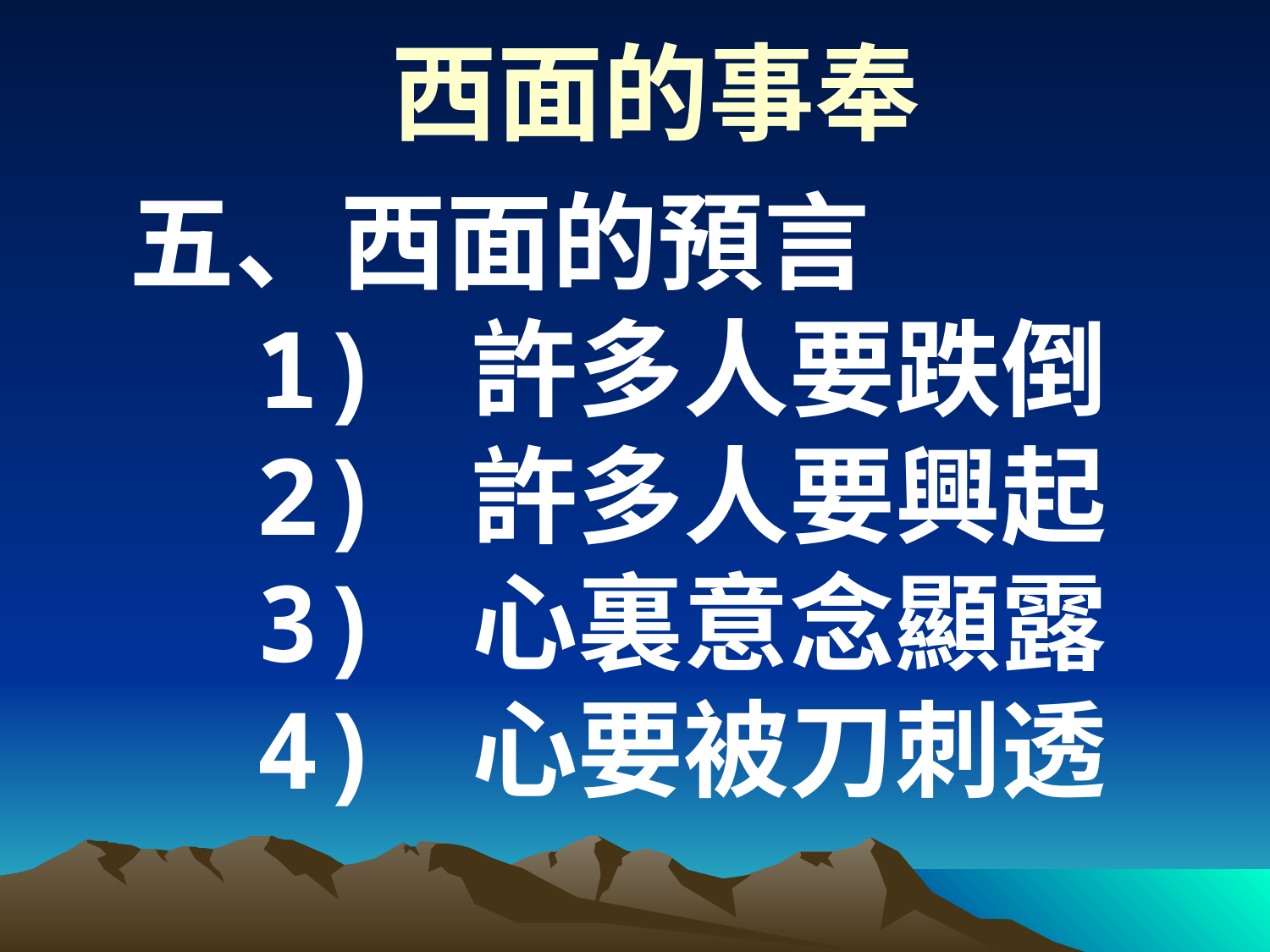

# 西面的事奉
五、西面的預言
	1) 許多人要跌倒
	2) 許多人要興起
	3) 心裏意念顯露
	4) 心要被刀刺透